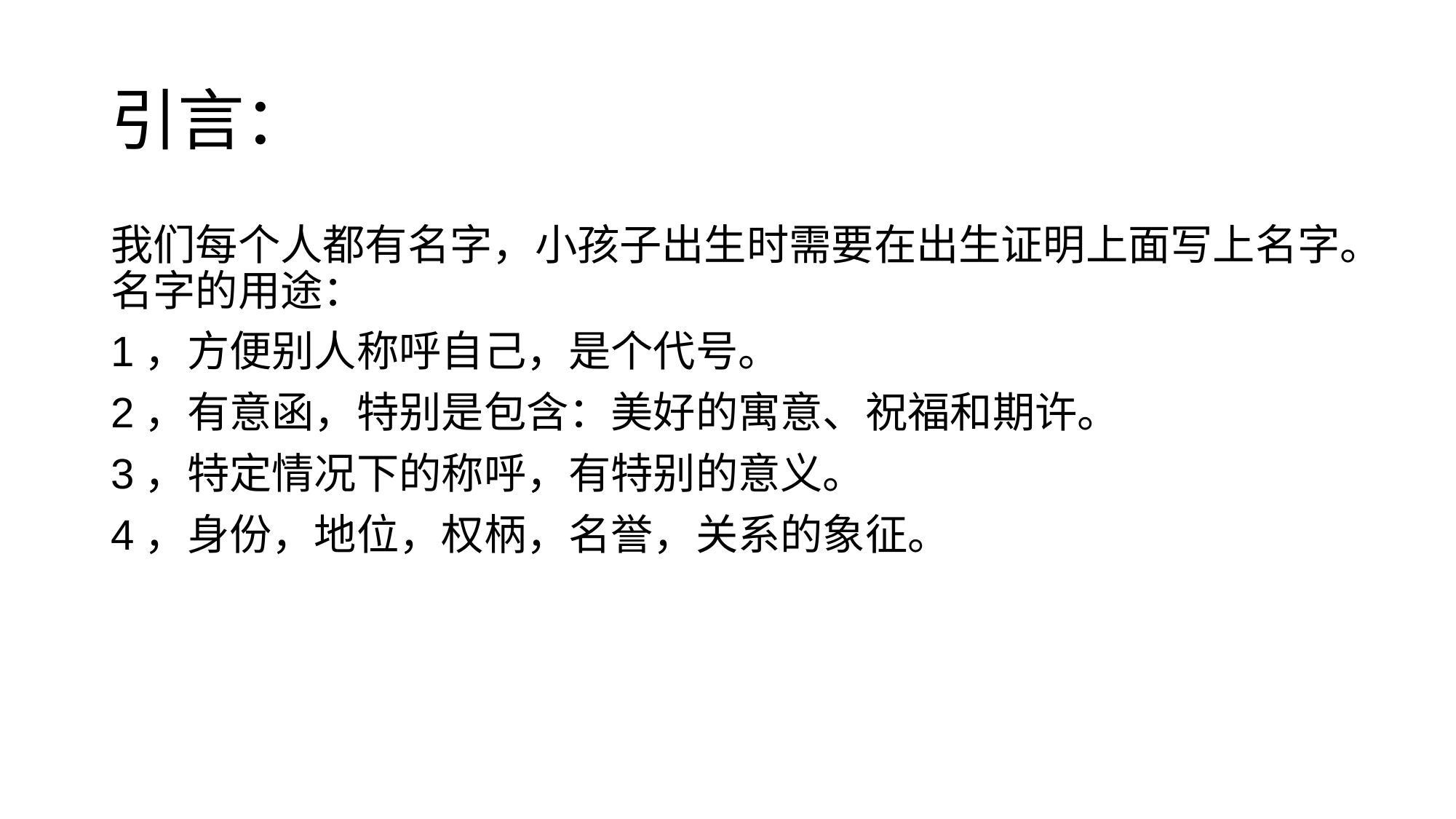

# 引言：
我们每个人都有名字，小孩子出生时需要在出生证明上面写上名字。名字的用途：
1，方便别人称呼自己，是个代号。
2，有意函，特别是包含：美好的寓意、祝福和期许。
3，特定情况下的称呼，有特别的意义。
4，身份，地位，权柄，名誉，关系的象征。